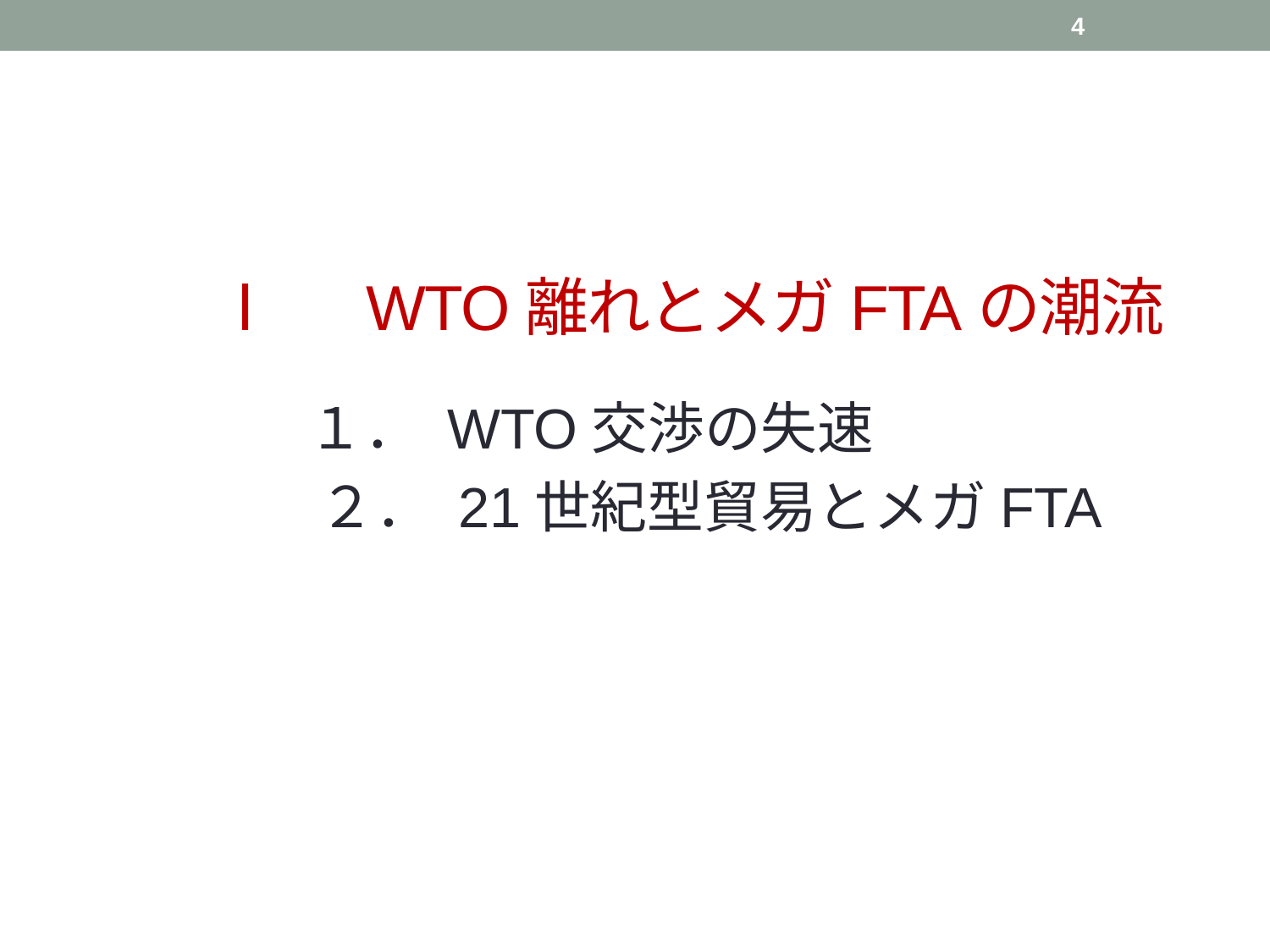

4
# Ⅰ 　WTO離れとメガFTAの潮流
　　　　 　  １． WTO交渉の失速
　　　　  ２． 21世紀型貿易とメガFTA